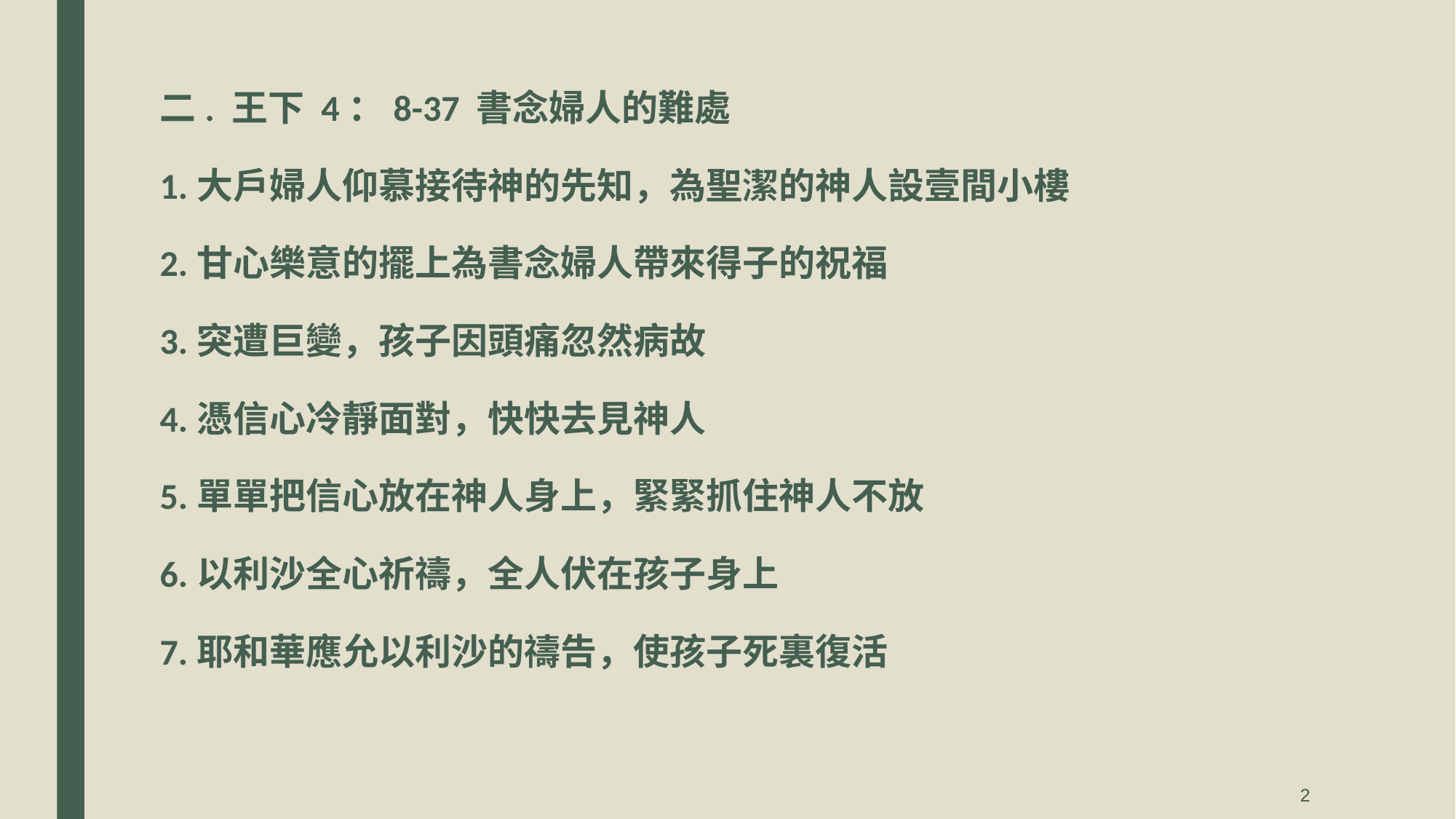

二. 王下 4：8-37 書念婦人的難處
1.大戶婦人仰慕接待神的先知，為聖潔的神人設壹間小樓
2.甘心樂意的擺上為書念婦人帶來得子的祝福
3.突遭巨變，孩子因頭痛忽然病故
4.憑信心冷靜面對，快快去見神人
5.單單把信心放在神人身上，緊緊抓住神人不放
6.以利沙全心祈禱，全人伏在孩子身上
7.耶和華應允以利沙的禱告，使孩子死裏復活

2